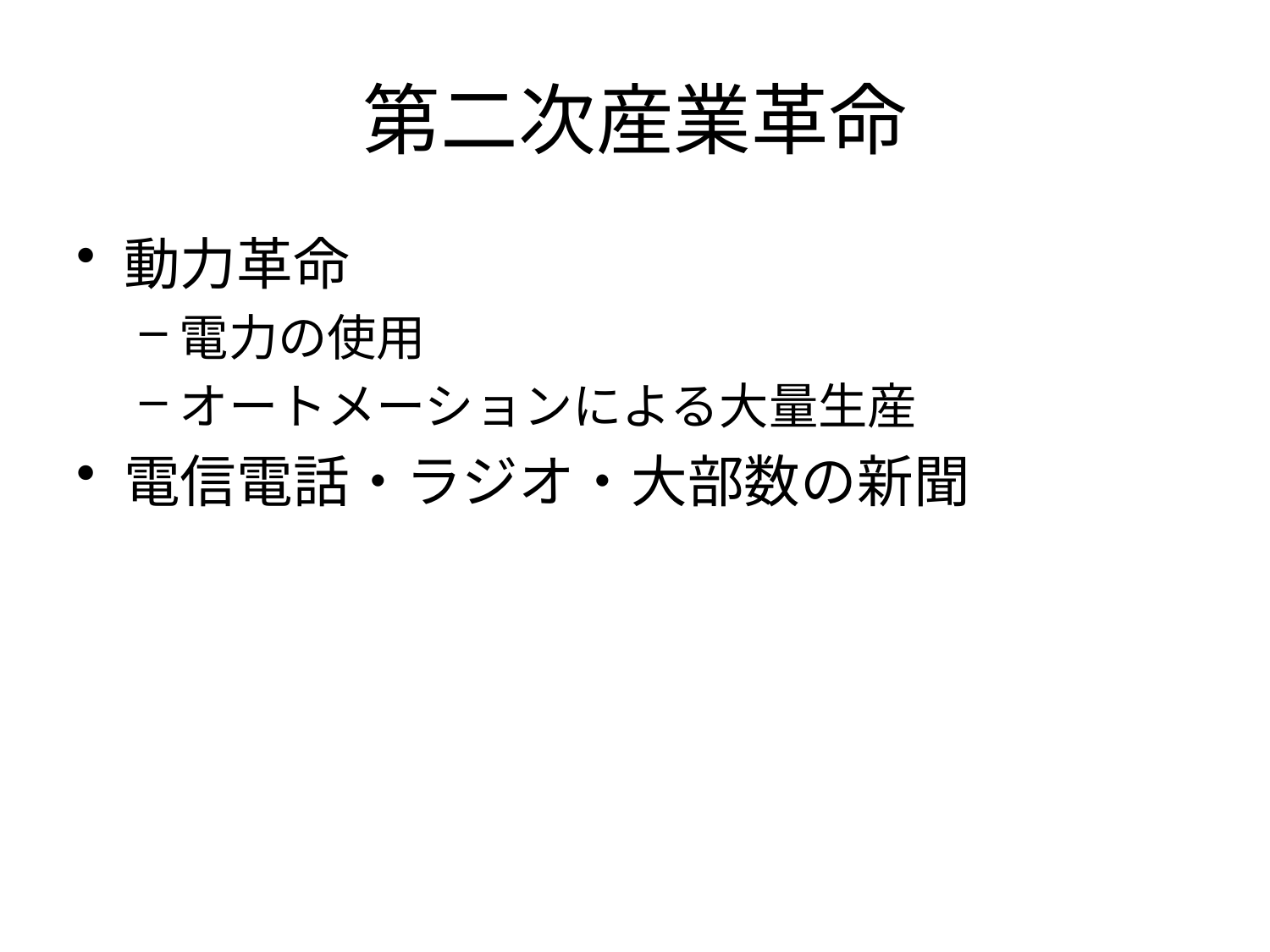

# 第二次産業革命
動力革命
電力の使用
オートメーションによる大量生産
電信電話・ラジオ・大部数の新聞